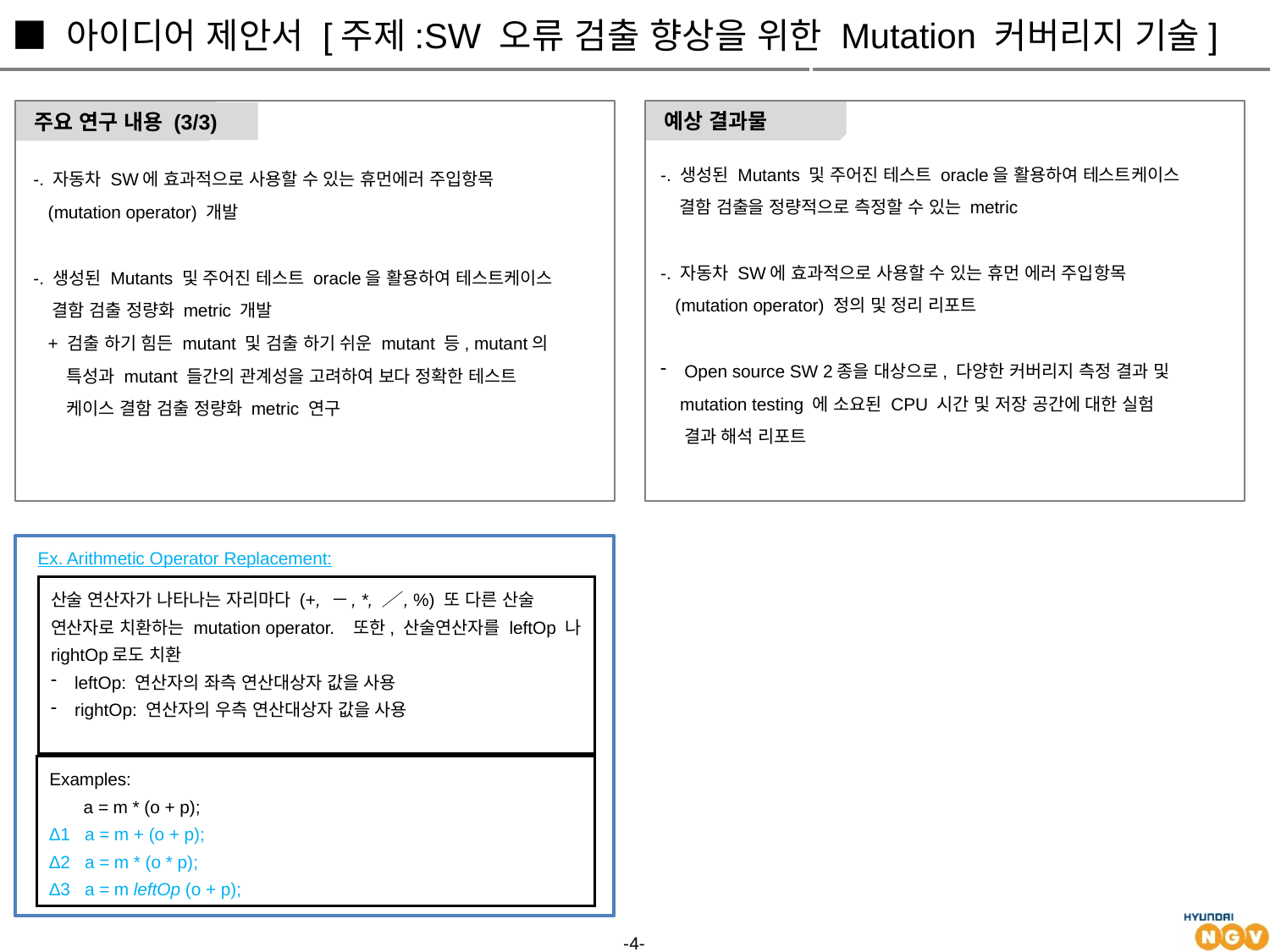

■ 아이디어 제안서 [주제:SW 오류 검출 향상을 위한 Mutation 커버리지 기술]

예상 결과물

주요 연구 내용 (3/3)
-. 생성된 Mutants 및 주어진 테스트 oracle을 활용하여 테스트케이스
   결함 검출을 정량적으로 측정할 수 있는 metric

-. 자동차 SW에 효과적으로 사용할 수 있는 휴먼 에러 주입항목
   (mutation operator) 정의 및 정리 리포트

Open source SW 2종을 대상으로, 다양한 커버리지 측정 결과 및
    mutation testing 에 소요된 CPU 시간 및 저장 공간에 대한 실험
    결과 해석 리포트
-. 자동차 SW에 효과적으로 사용할 수 있는 휴먼에러 주입항목
   (mutation operator) 개발

-. 생성된 Mutants 및 주어진 테스트 oracle을 활용하여 테스트케이스
   결함 검출 정량화 metric 개발
   + 검출 하기 힘든 mutant 및 검출 하기 쉬운 mutant 등, mutant의
      특성과 mutant 들간의 관계성을 고려하여 보다 정확한 테스트
      케이스 결함 검출 정량화 metric 연구

Ex. Arithmetic Operator Replacement:
산술 연산자가 나타나는 자리마다 (+, －, *, ／, %) 또 다른 산술 연산자로 치환하는 mutation operator.   또한, 산술연산자를 leftOp 나 rightOp로도 치환
leftOp: 연산자의 좌측 연산대상자 값을 사용
rightOp: 연산자의 우측 연산대상자 값을 사용

Examples:
       a = m * (o + p);
∆1   a = m + (o + p);
∆2   a = m * (o * p);
∆3   a = m leftOp (o + p);